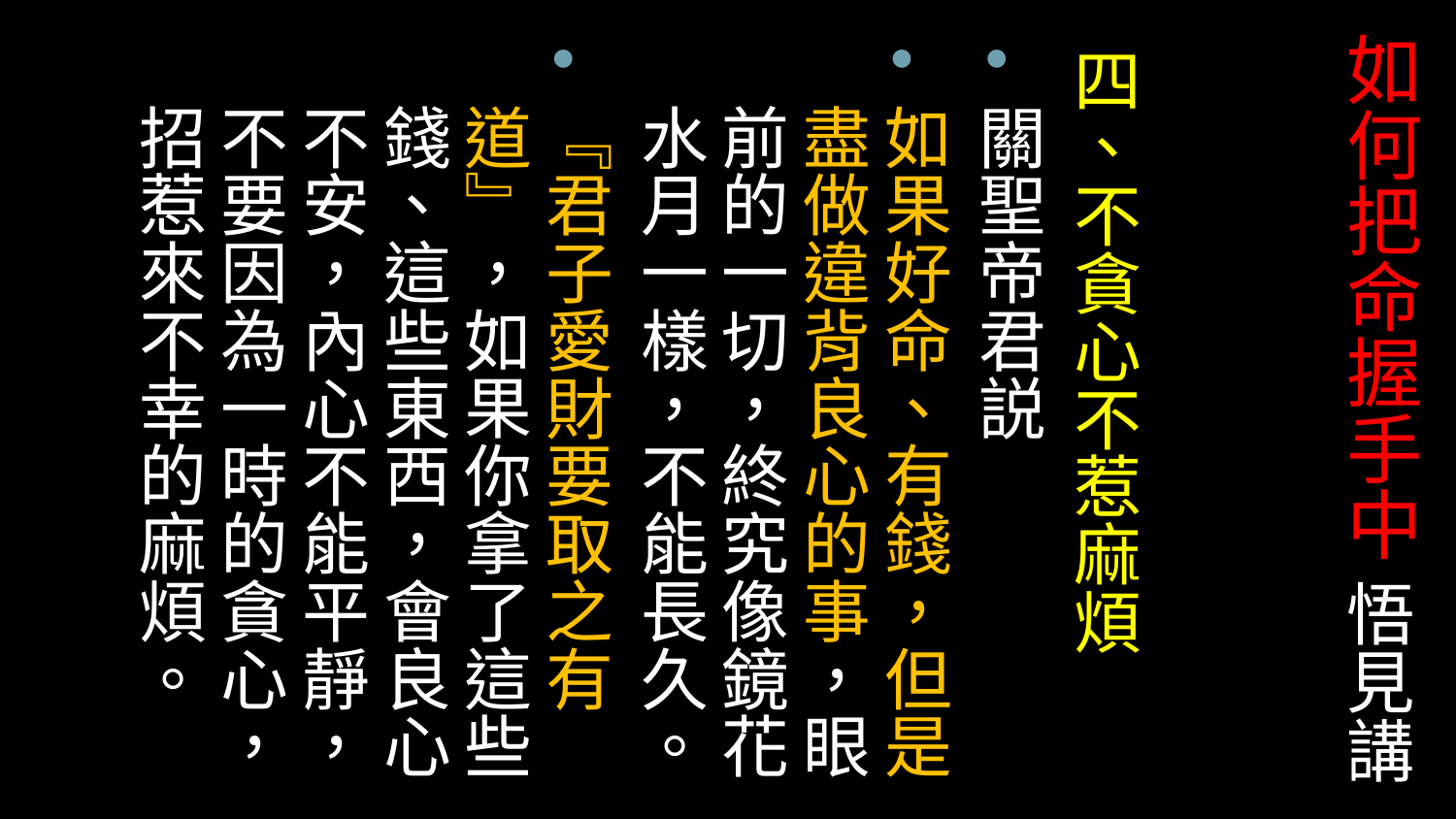

# 如何把命握手中 悟見講
四、不貪心不惹麻煩
關聖帝君説
如果好命、有錢，但是盡做違背良心的事，眼前的一切，終究像鏡花水月一樣，不能長久。
『君子愛財要取之有道』，如果你拿了這些錢、這些東西，會良心不安，內心不能平靜，不要因為一時的貪心，招惹來不幸的麻煩。